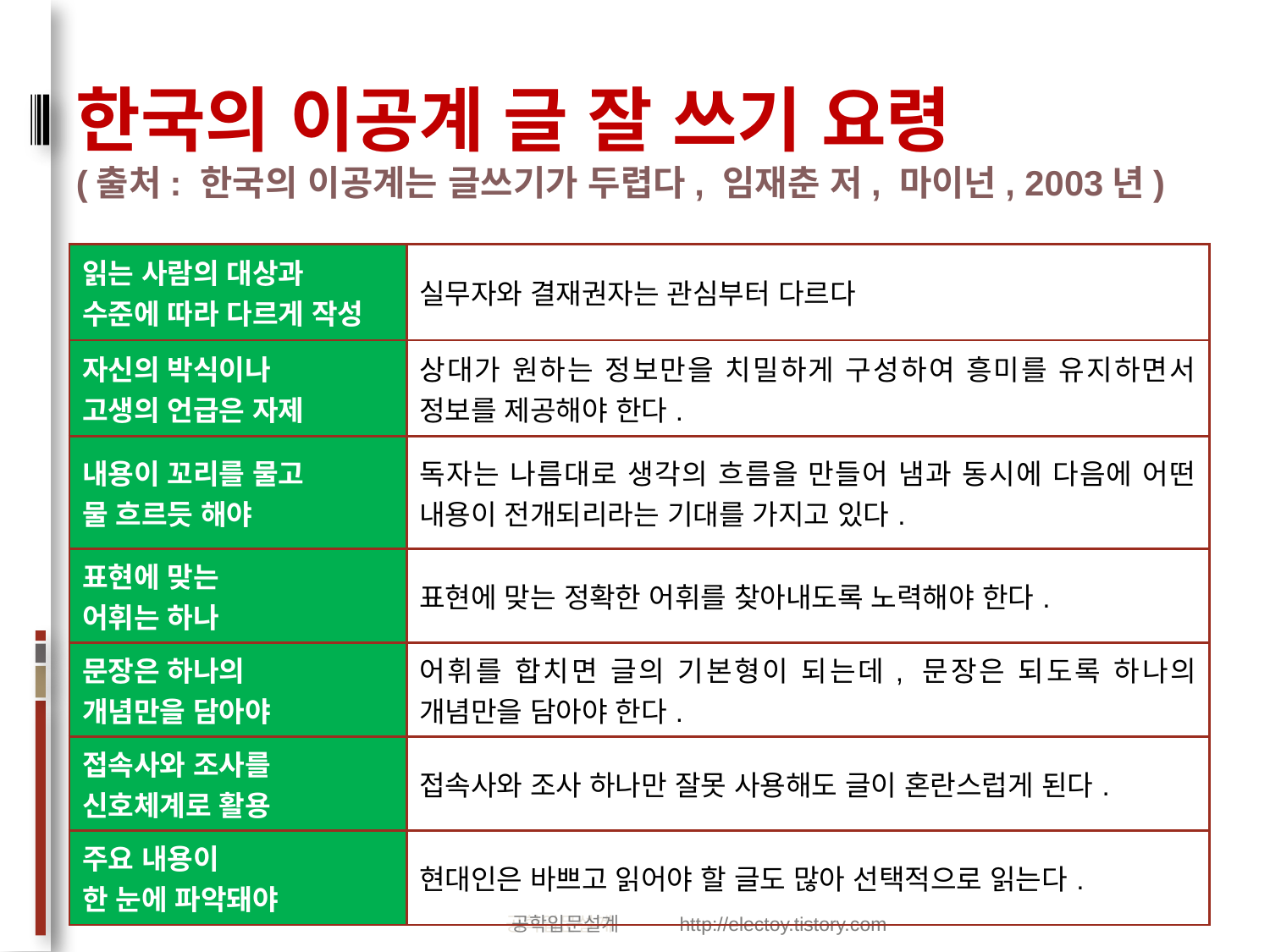

한국의 이공계 글 잘 쓰기 요령
(출처: 한국의 이공계는 글쓰기가 두렵다, 임재춘 저, 마이넌, 2003년)
| 읽는 사람의 대상과 수준에 따라 다르게 작성 | 실무자와 결재권자는 관심부터 다르다 |
| --- | --- |
| 자신의 박식이나 고생의 언급은 자제 | 상대가 원하는 정보만을 치밀하게 구성하여 흥미를 유지하면서 정보를 제공해야 한다. |
| 내용이 꼬리를 물고 물 흐르듯 해야 | 독자는 나름대로 생각의 흐름을 만들어 냄과 동시에 다음에 어떤 내용이 전개되리라는 기대를 가지고 있다. |
| 표현에 맞는 어휘는 하나 | 표현에 맞는 정확한 어휘를 찾아내도록 노력해야 한다. |
| 문장은 하나의 개념만을 담아야 | 어휘를 합치면 글의 기본형이 되는데, 문장은 되도록 하나의 개념만을 담아야 한다. |
| 접속사와 조사를 신호체계로 활용 | 접속사와 조사 하나만 잘못 사용해도 글이 혼란스럽게 된다. |
| 주요 내용이 한 눈에 파악돼야 | 현대인은 바쁘고 읽어야 할 글도 많아 선택적으로 읽는다. |
공학입문설계          http://electoy.tistory.com
공학입문설계          http://electoy.tistory.com